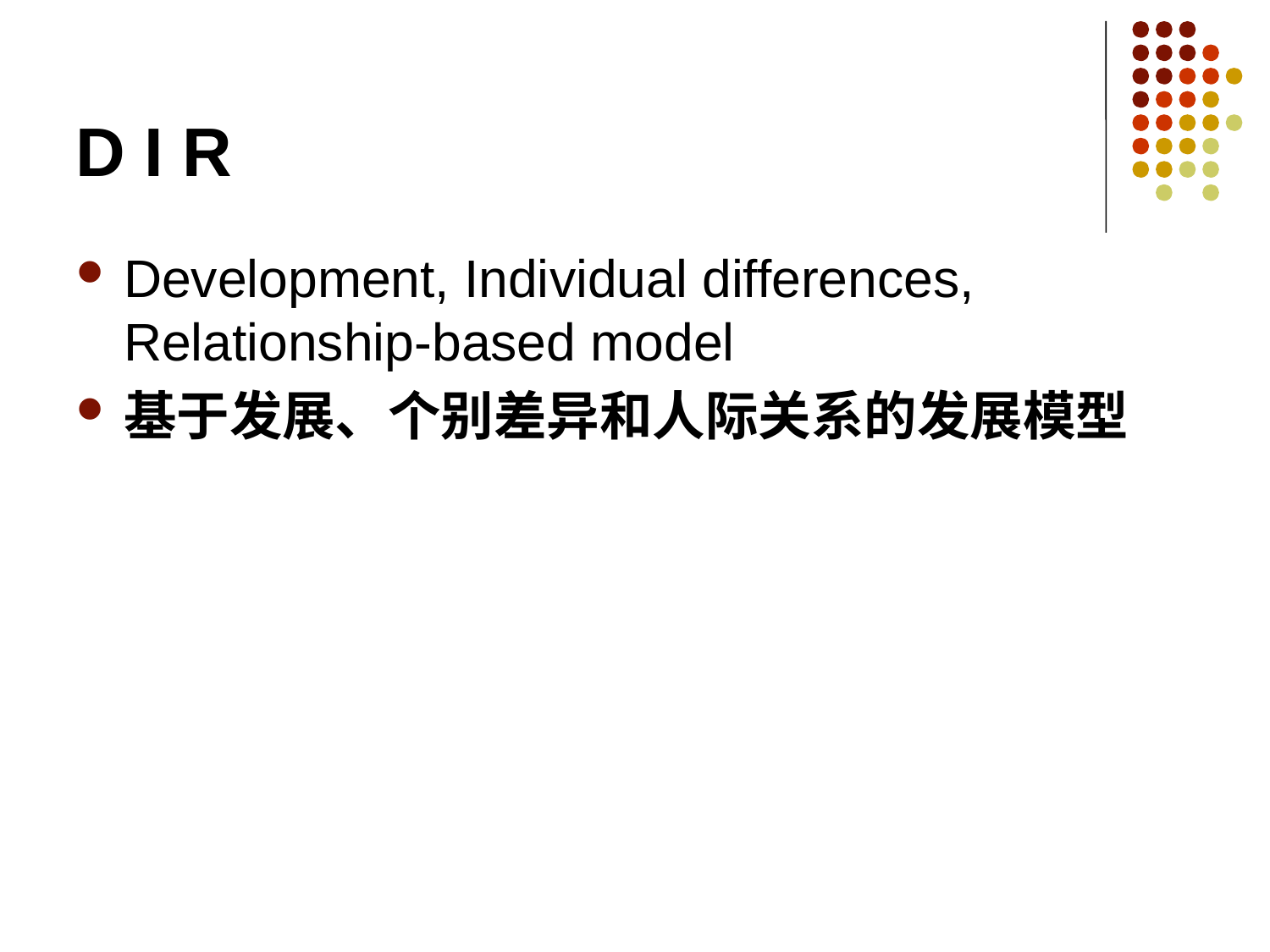

# D I R
Development, Individual differences, Relationship-based model
基于发展、个别差异和人际关系的发展模型